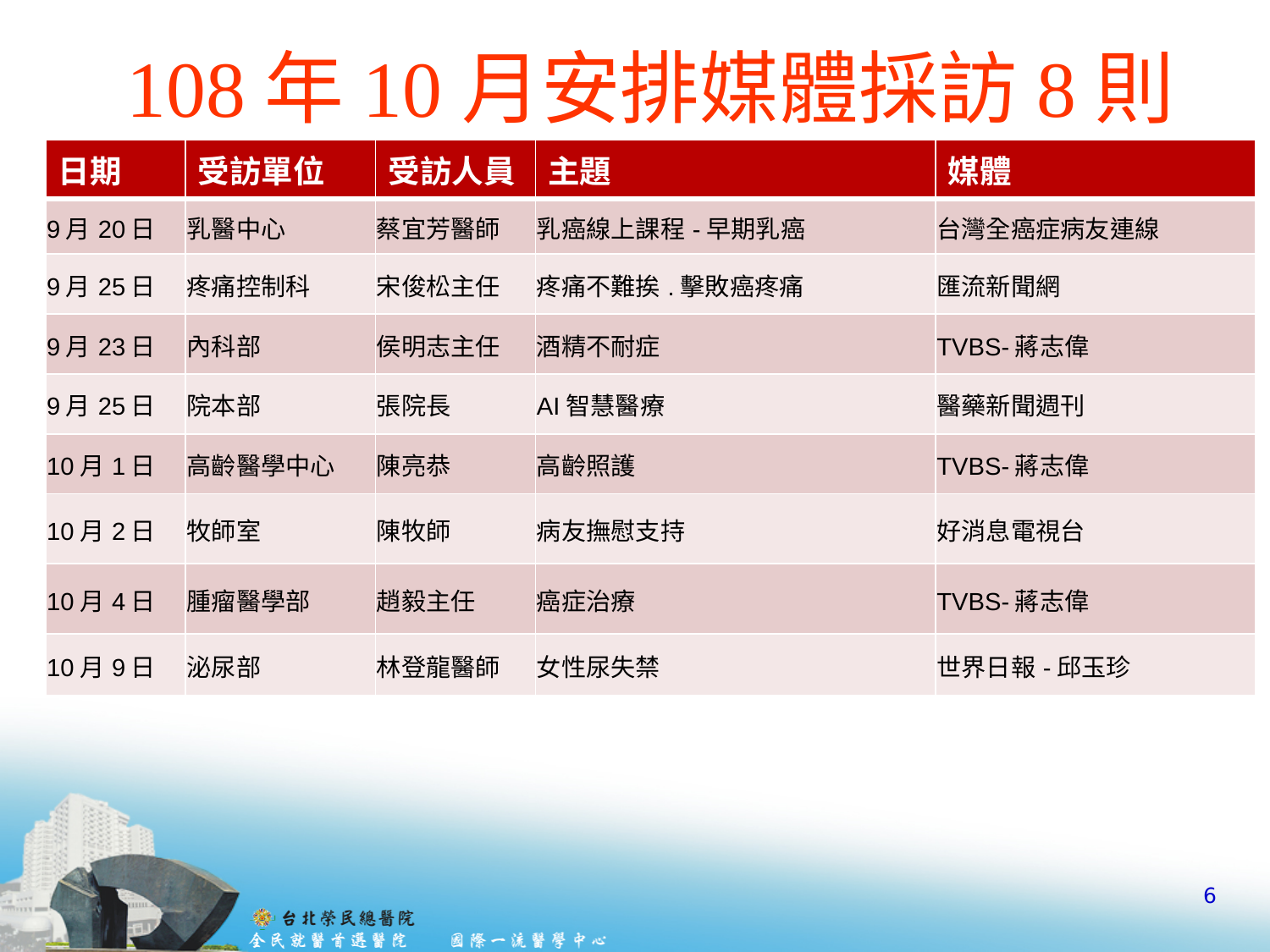

# 108年10月安排媒體採訪8則
| 日期 | 受訪單位 | 受訪人員 | 主題 | 媒體 |
| --- | --- | --- | --- | --- |
| 9月20日 | 乳醫中心 | 蔡宜芳醫師 | 乳癌線上課程-早期乳癌 | 台灣全癌症病友連線 |
| 9月25日 | 疼痛控制科 | 宋俊松主任 | 疼痛不難挨.擊敗癌疼痛 | 匯流新聞網 |
| 9月23日 | 內科部 | 侯明志主任 | 酒精不耐症 | TVBS-蔣志偉 |
| 9月25日 | 院本部 | 張院長 | AI智慧醫療 | 醫藥新聞週刊 |
| 10月1日 | 高齡醫學中心 | 陳亮恭 | 高齡照護 | TVBS-蔣志偉 |
| 10月2日 | 牧師室 | 陳牧師 | 病友撫慰支持 | 好消息電視台 |
| 10月4日 | 腫瘤醫學部 | 趙毅主任 | 癌症治療 | TVBS-蔣志偉 |
| 10月9日 | 泌尿部 | 林登龍醫師 | 女性尿失禁 | 世界日報-邱玉珍 |
6